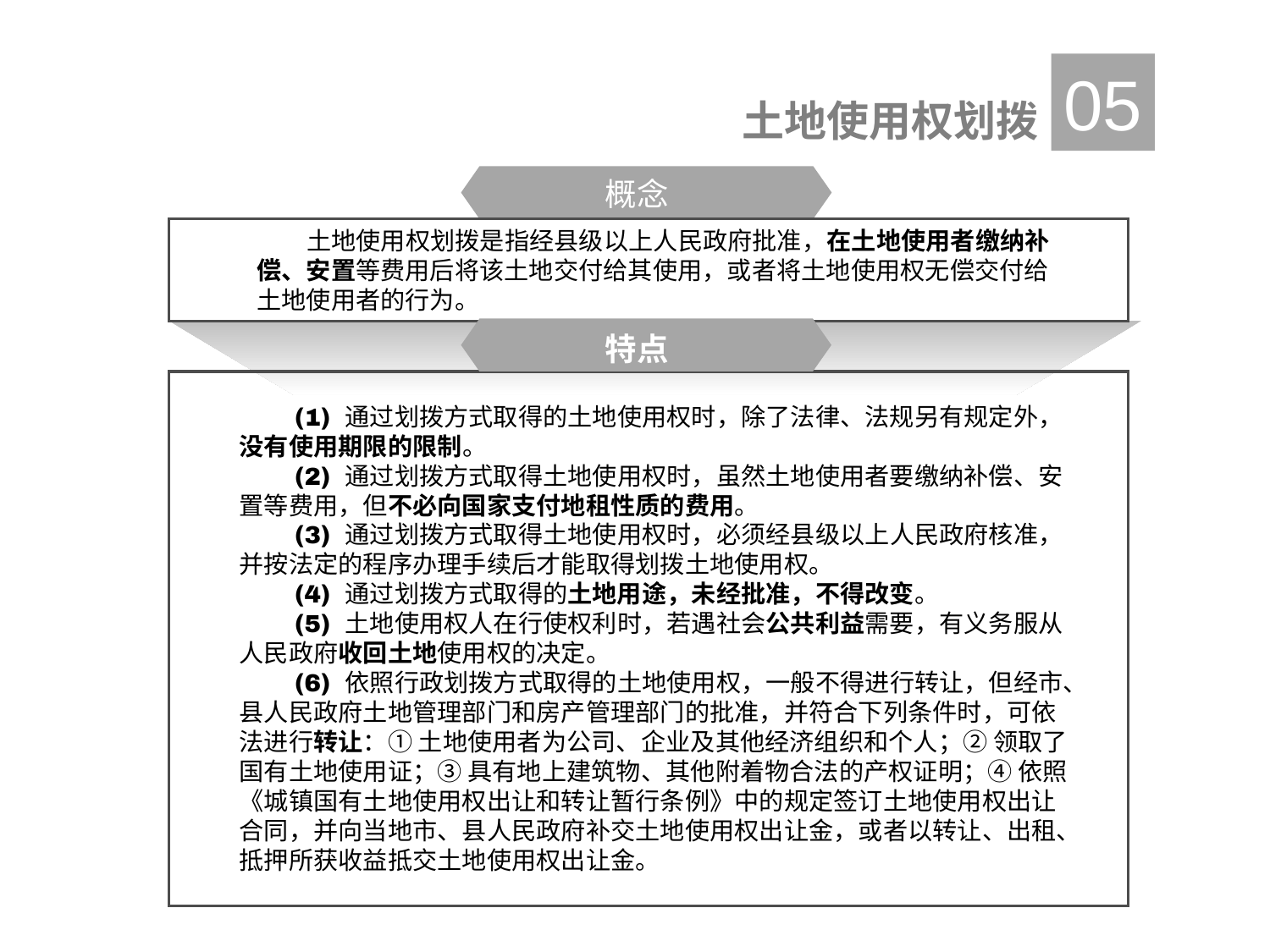

05
土地使用权划拨

概念

土地使用权划拨是指经县级以上人民政府批准，在土地使用者缴纳补偿、安置等费用后将该土地交付给其使用，或者将土地使用权无偿交付给土地使用者的行为。

               特点

　　(1) 通过划拨方式取得的土地使用权时，除了法律、法规另有规定外，没有使用期限的限制。
　　(2) 通过划拨方式取得土地使用权时，虽然土地使用者要缴纳补偿、安置等费用，但不必向国家支付地租性质的费用。
　　(3) 通过划拨方式取得土地使用权时，必须经县级以上人民政府核准，并按法定的程序办理手续后才能取得划拨土地使用权。
　　(4) 通过划拨方式取得的土地用途，未经批准，不得改变。
　　(5) 土地使用权人在行使权利时，若遇社会公共利益需要，有义务服从人民政府收回土地使用权的决定。
　　(6) 依照行政划拨方式取得的土地使用权，一般不得进行转让，但经市、县人民政府土地管理部门和房产管理部门的批准，并符合下列条件时，可依法进行转让：① 土地使用者为公司、企业及其他经济组织和个人；② 领取了国有土地使用证；③ 具有地上建筑物、其他附着物合法的产权证明；④ 依照《城镇国有土地使用权出让和转让暂行条例》中的规定签订土地使用权出让合同，并向当地市、县人民政府补交土地使用权出让金，或者以转让、出租、抵押所获收益抵交土地使用权出让金。
　　　在以下两种情形下可以采用划拨方式。
(1)《城市房地产管理法》规定，“国家机关用地和军事用地，城市基础设施用地和公益事业用地，国家重点扶持的能源、交通、水利等项目用地，法律、行政法规规定的其他用地确属必需的，可以由县级以上人民政府依法批准划拨。”
(2)  经济适用住房建设用地应采取行政划拨方式供应。